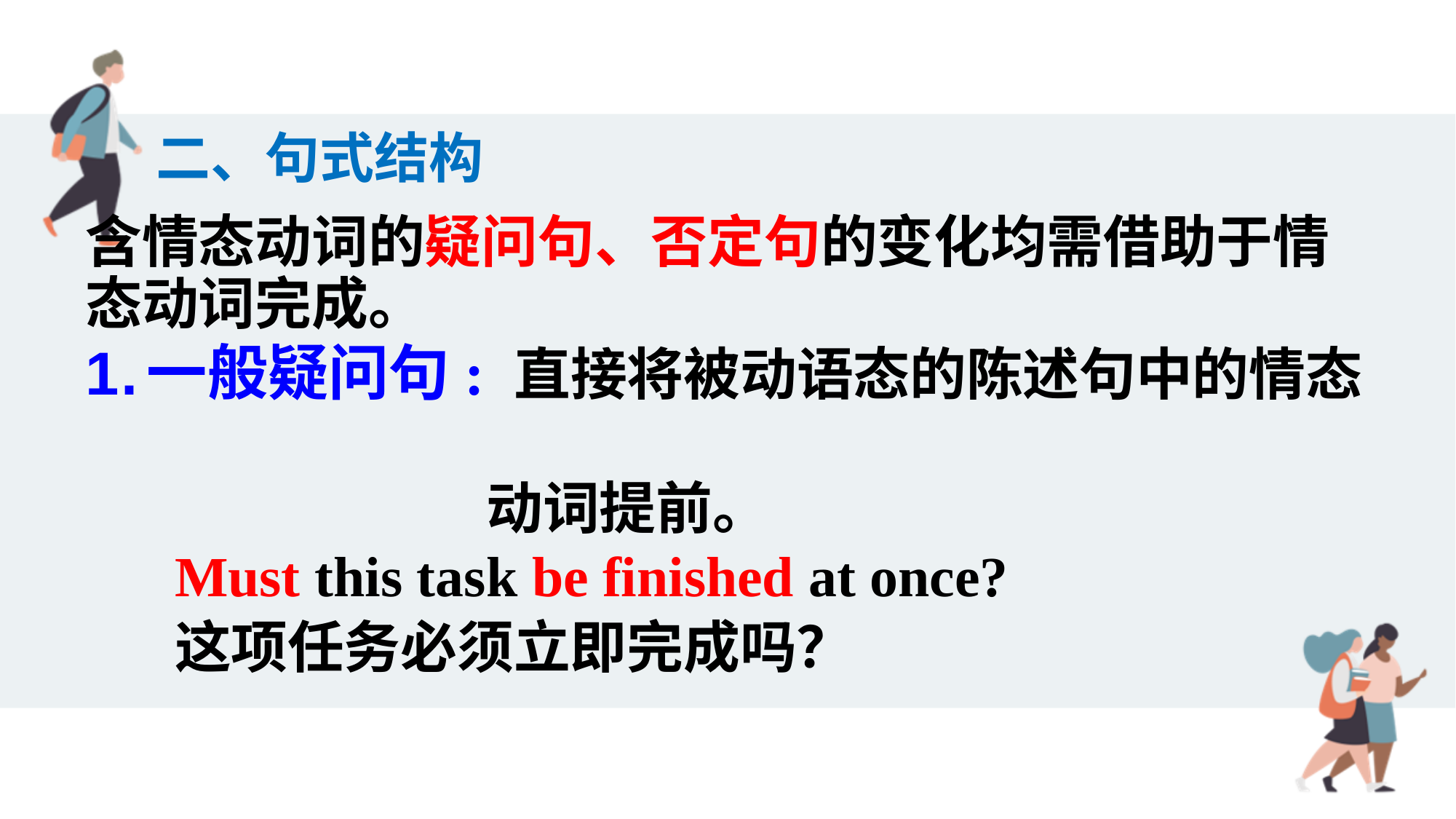

二、句式结构
含情态动词的疑问句、否定句的变化均需借助于情态动词完成。
一般疑问句: 直接将被动语态的陈述句中的情态
                              动词提前。
Must this task be finished at once?
这项任务必须立即完成吗？